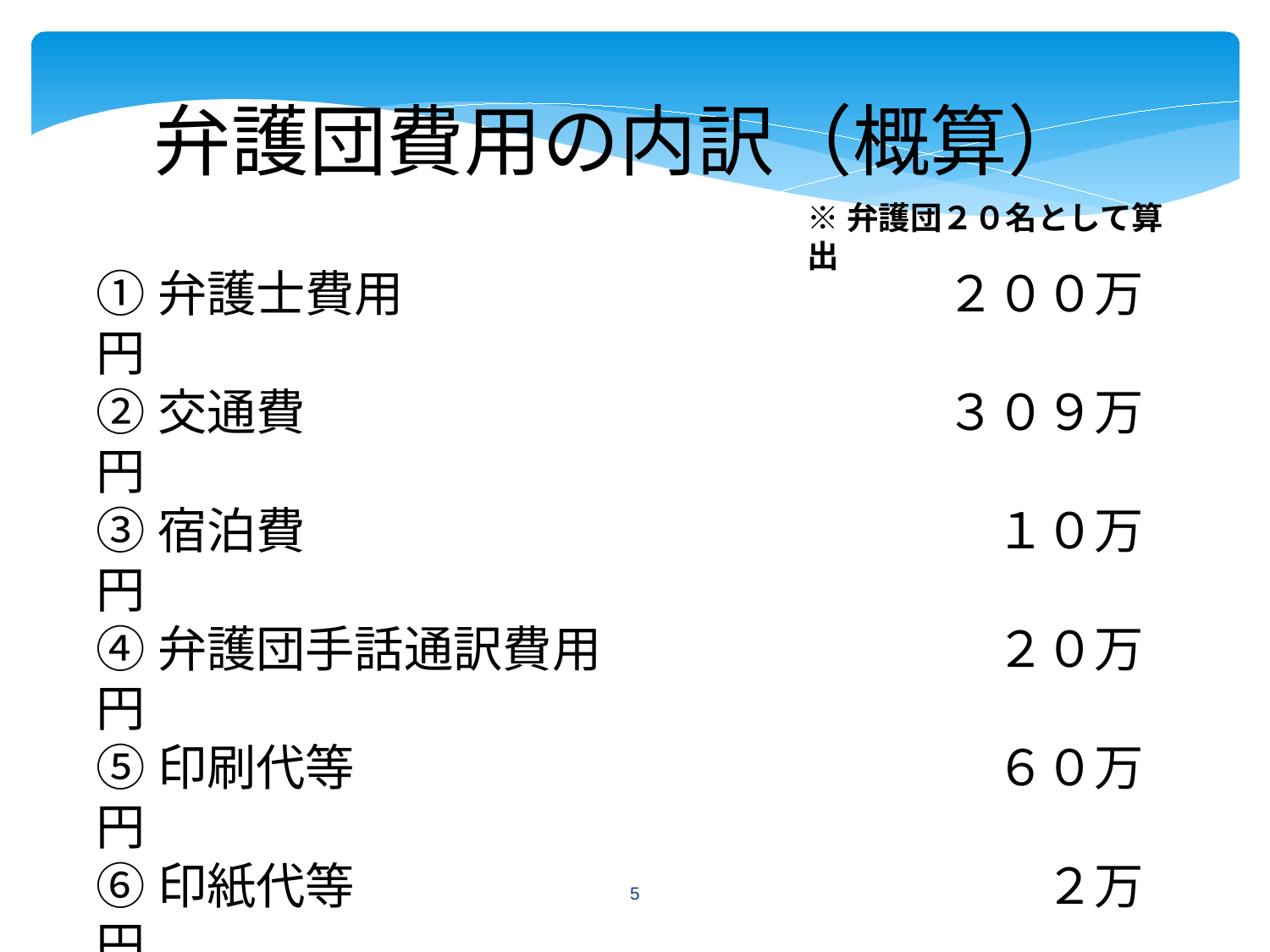

弁護団費用の内訳（概算）
※弁護団２０名として算出
①弁護士費用　　　　　　　　　　　２００万円
②交通費　　　　　　　　　　　　　３０９万円
③宿泊費　　　　　　　　　　　　　　１０万円
④弁護団手話通訳費用　　　　　　　　２０万円
⑤印刷代等　　　　　　　　　　　　　６０万円
⑥印紙代等　　　　　　　　　　　　　　２万円
⑦弁護団事務局費用　　　　　　　　　７２万円
⑧諸経費　　　　　　　　　　　　　　３０万円
　　　　　　　　　　　　　　合計　７０３万円
5